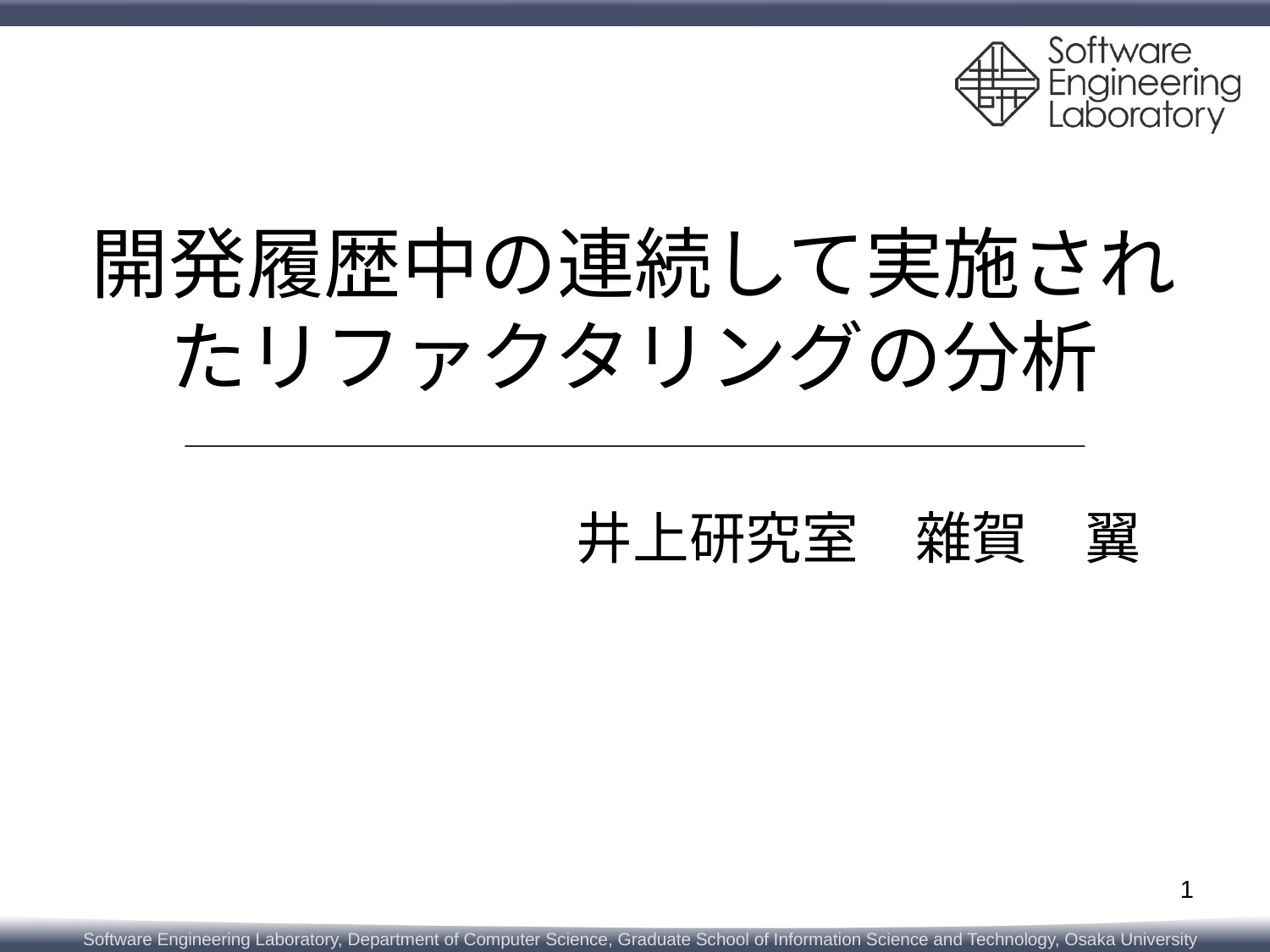

# 開発履歴中の連続して実施されたリファクタリングの分析
井上研究室　雜賀　翼
1